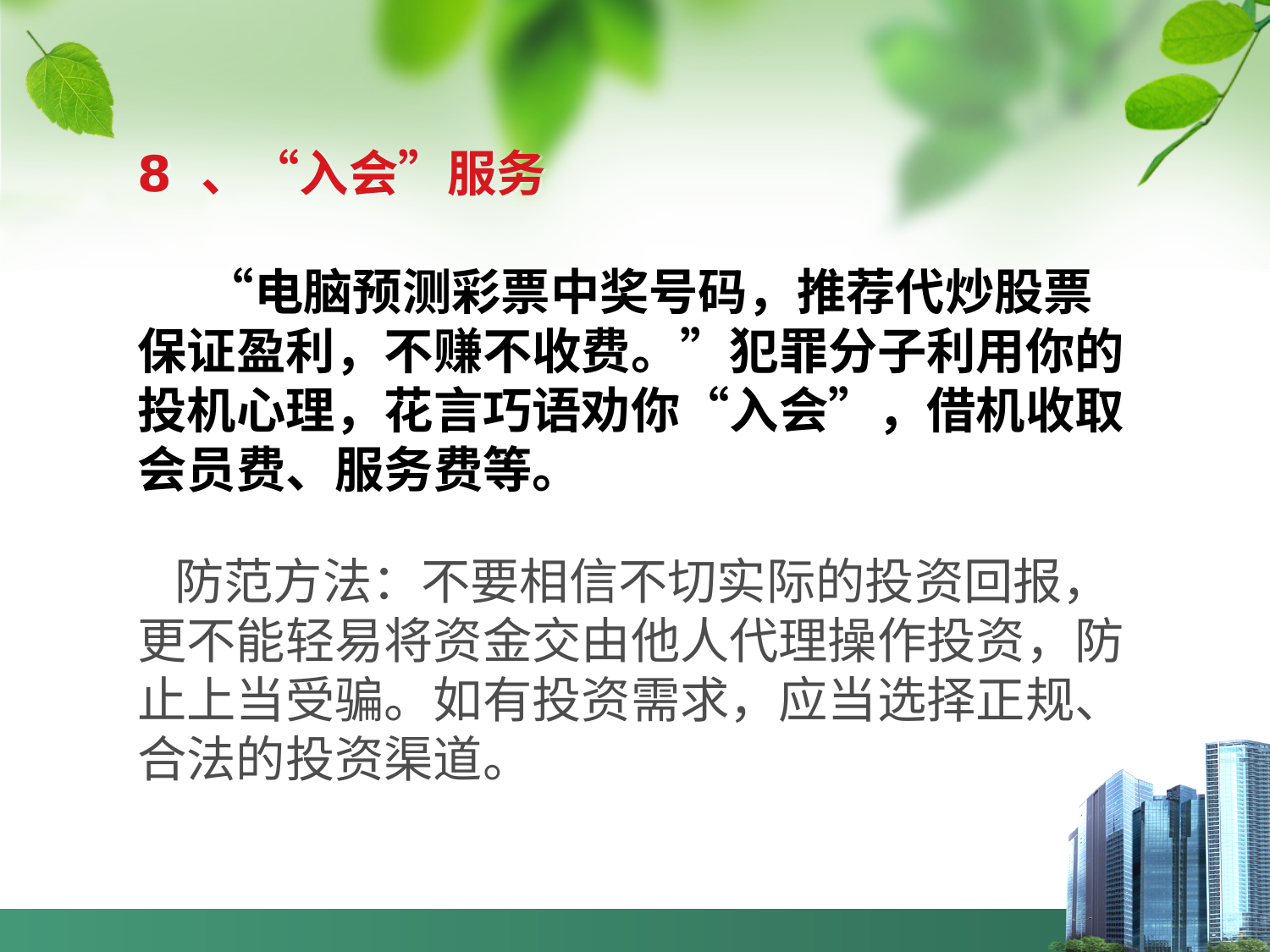

# 8 、“入会”服务 “电脑预测彩票中奖号码，推荐代炒股票保证盈利，不赚不收费。”犯罪分子利用你的投机心理，花言巧语劝你“入会”，借机收取会员费、服务费等。
1
防范方法：不要相信不切实际的投资回报，更不能轻易将资金交由他人代理操作投资，防止上当受骗。如有投资需求，应当选择正规、合法的投资渠道。